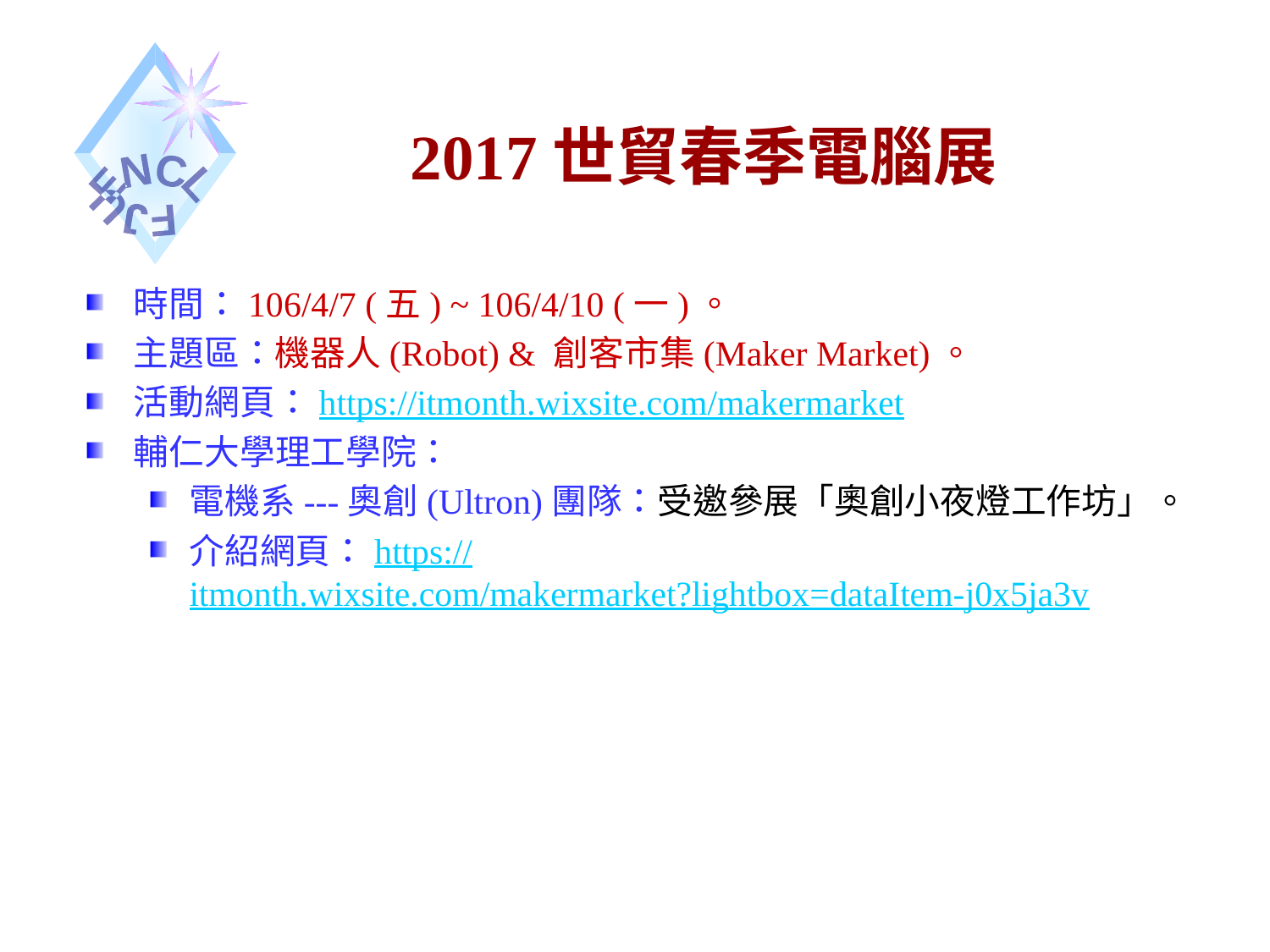

# 2017世貿春季電腦展
時間：106/4/7 (五) ~ 106/4/10 (一)。
主題區：機器人(Robot) & 創客市集(Maker Market)。
活動網頁：https://itmonth.wixsite.com/makermarket
輔仁大學理工學院：
電機系---奧創(Ultron)團隊：受邀參展「奧創小夜燈工作坊」。
介紹網頁：https://itmonth.wixsite.com/makermarket?lightbox=dataItem-j0x5ja3v